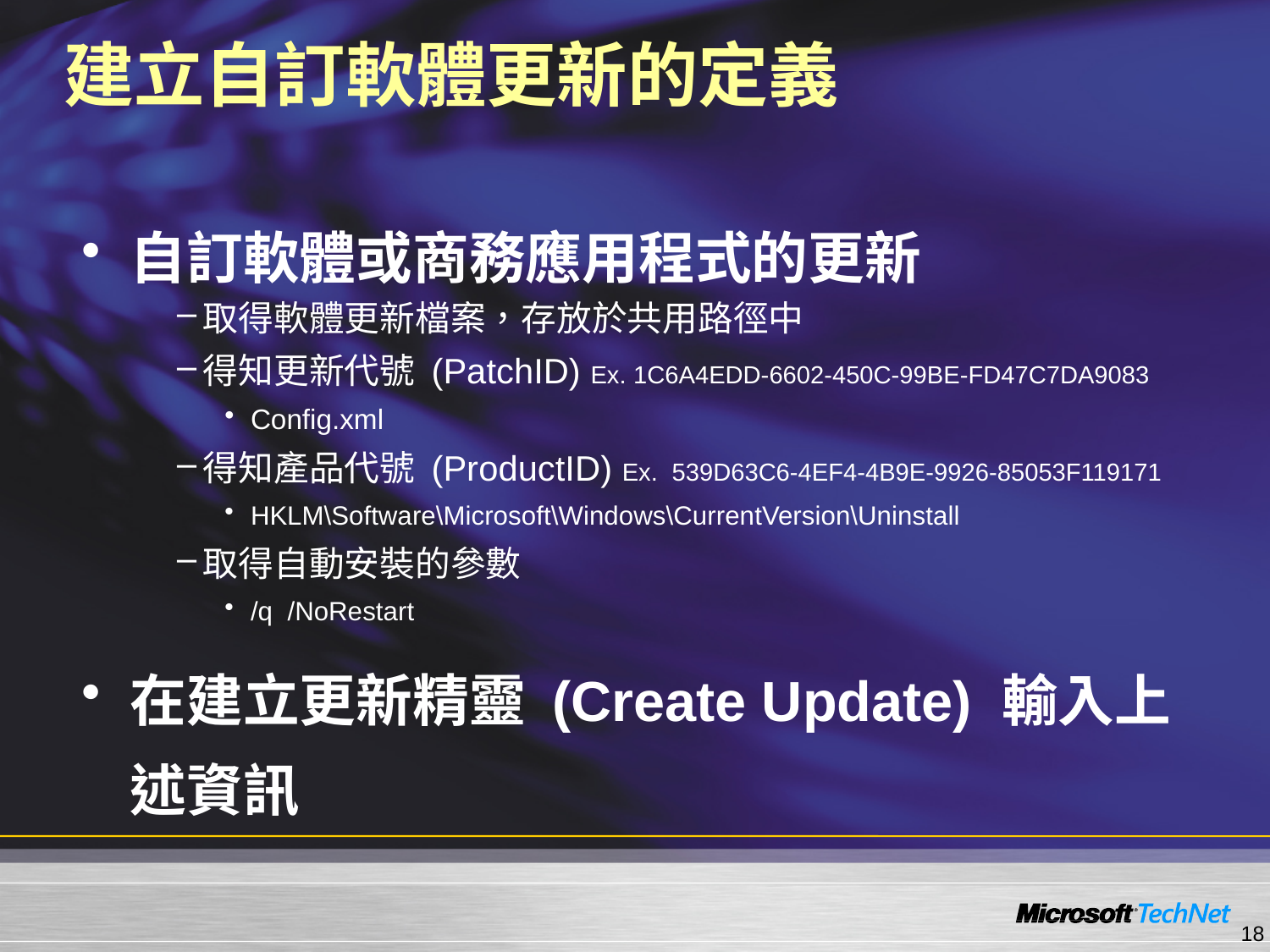

# 建立自訂軟體更新的定義
自訂軟體或商務應用程式的更新
取得軟體更新檔案，存放於共用路徑中
得知更新代號 (PatchID) Ex. 1C6A4EDD-6602-450C-99BE-FD47C7DA9083
Config.xml
得知產品代號 (ProductID) Ex.  539D63C6-4EF4-4B9E-9926-85053F119171
HKLM\Software\Microsoft\Windows\CurrentVersion\Uninstall
取得自動安裝的參數
/q  /NoRestart
在建立更新精靈 (Create Update) 輸入上述資訊